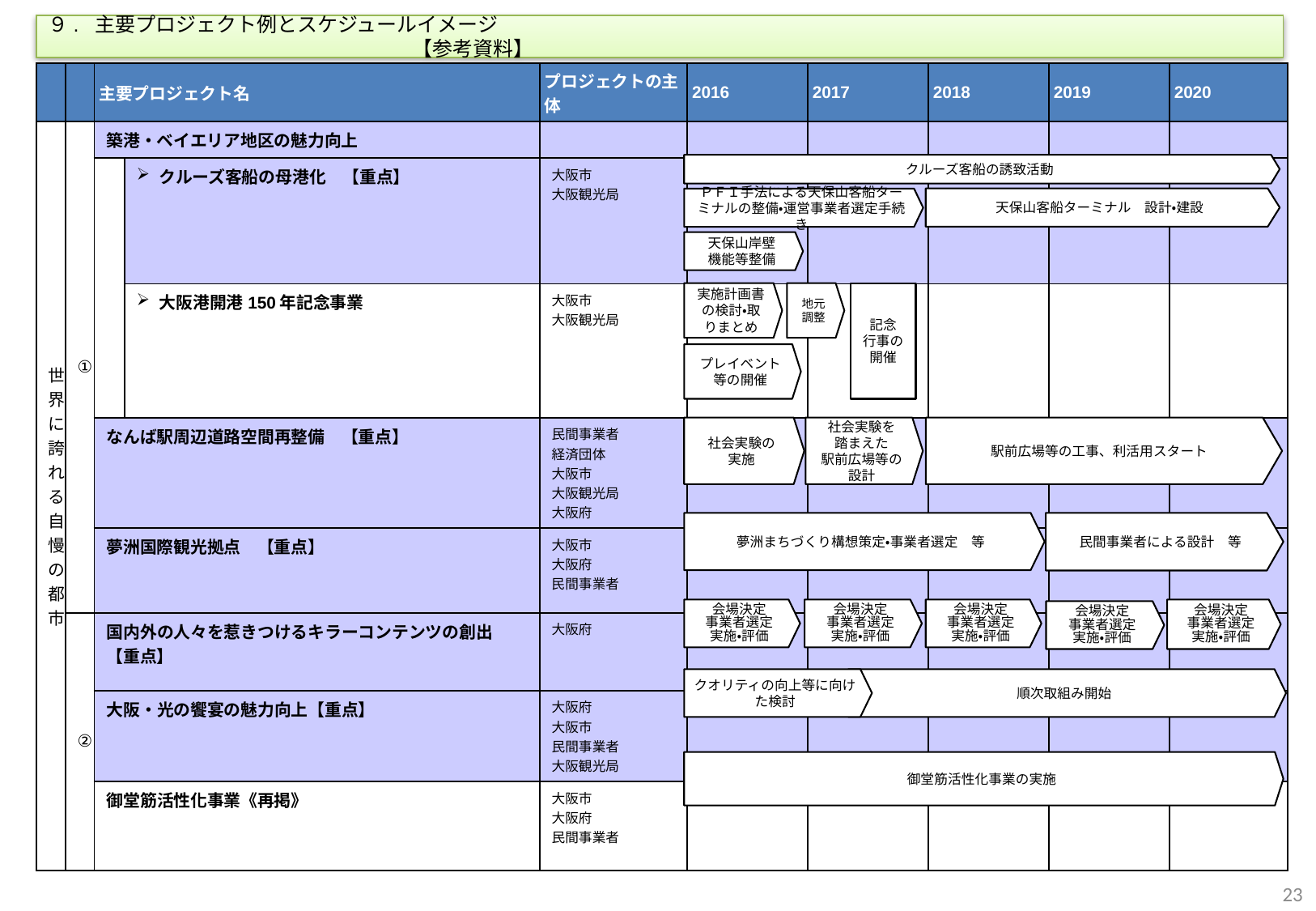

９.  主要プロジェクト例とスケジュールイメージ　　　　　　　　　　　　　　　　　　　　　　　　　　　　　　　　　　　　　　　　　　　　　　　　　　　　　　　　【参考資料】
|  |  | 主要プロジェクト名 |  | プロジェクトの主体 | 2016 | 2017 | 2018 | 2019 | 2020 |
| --- | --- | --- | --- | --- | --- | --- | --- | --- | --- |
| 世界に誇れる自慢の都市 | ① | 築港・ベイエリア地区の魅力向上 |  |  |  |  |  |  |  |
|  |  |  | クルーズ客船の母港化　【重点】 | 大阪市 大阪観光局 |  |  |  |  |  |
|  |  |  | 大阪港開港150年記念事業 | 大阪市 大阪観光局 |  |  |  |  |  |
|  |  | なんば駅周辺道路空間再整備　【重点】 |  | 民間事業者 経済団体 大阪市 大阪観光局 大阪府 |  |  |  |  |  |
|  |  | 夢洲国際観光拠点　【重点】 |  | 大阪市 大阪府 民間事業者 |  |  |  |  |  |
|  | ② | 国内外の人々を惹きつけるキラーコンテンツの創出　【重点】 |  | 大阪府 |  |  |  |  |  |
|  |  | 大阪・光の饗宴の魅力向上【重点】 |  | 大阪府 大阪市 民間事業者 大阪観光局 |  |  |  |  |  |
|  |  | 御堂筋活性化事業《再掲》 |  | 大阪市 大阪府 民間事業者 |  |  |  |  |  |
クルーズ客船の誘致活動
天保山客船ターミナル　設計・建設
ＰＦＩ手法による天保山客船ターミナルの整備・運営事業者選定手続き
天保山岸壁
機能等整備
実施計画書の検討・取りまとめ
地元
調整
記念
行事の開催
プレイベント等の開催
社会実験の
実施
社会実験を
踏まえた
駅前広場等の設計
駅前広場等の工事、利活用スタート
夢洲まちづくり構想策定・事業者選定　等
民間事業者による設計　等
会場決定
事業者選定
実施・評価
会場決定
事業者選定
実施・評価
会場決定
事業者選定
実施・評価
会場決定
事業者選定
実施・評価
会場決定
事業者選定
実施・評価
クオリティの向上等に向けた検討
順次取組み開始
御堂筋活性化事業の実施
23